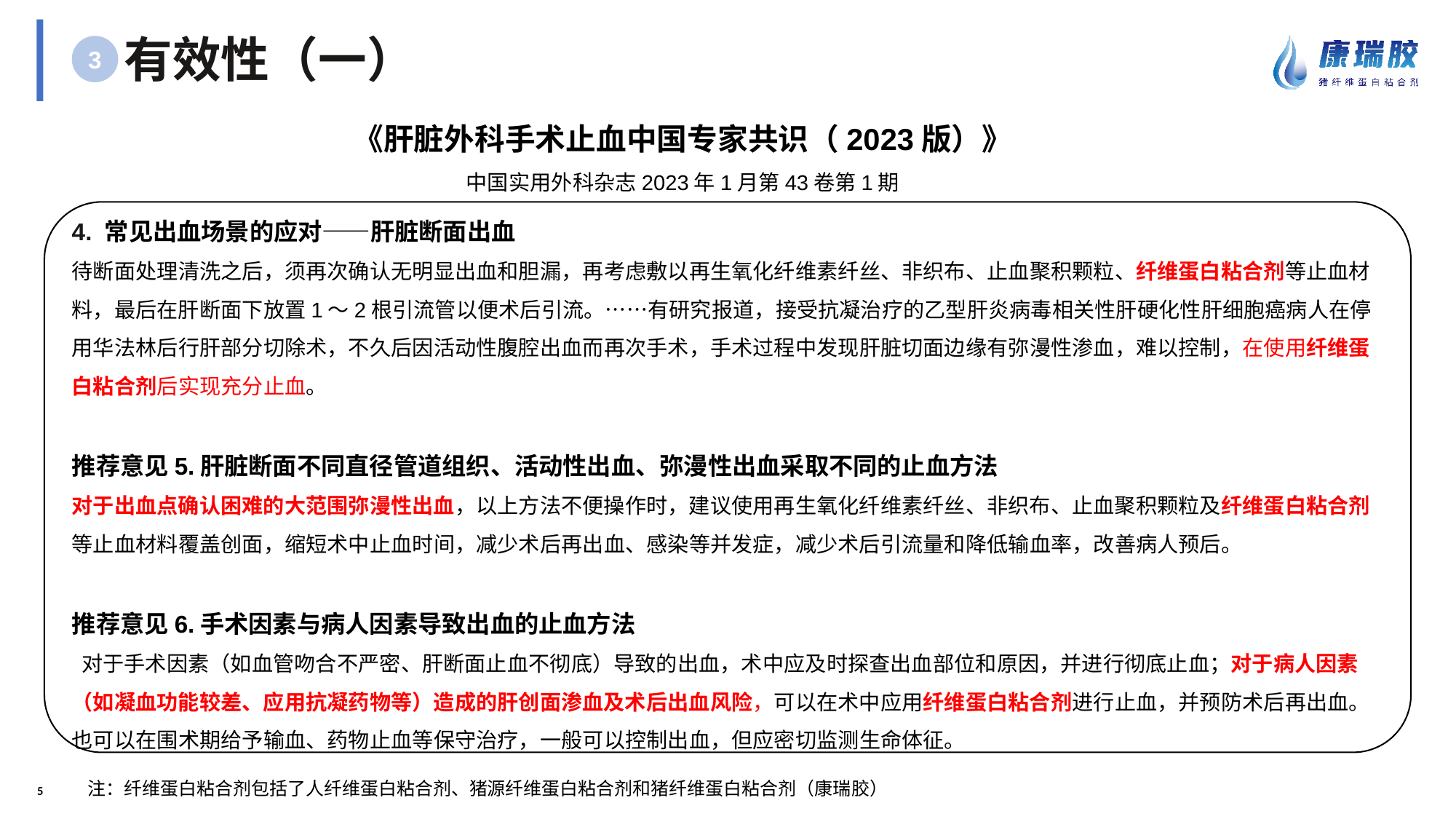

# 有效性（一）
3
《肝脏外科手术止血中国专家共识（2023版）》
中国实用外科杂志2023年1月第43卷第1期
4. 常见出血场景的应对——肝脏断面出血
待断面处理清洗之后，须再次确认无明显出血和胆漏，再考虑敷以再生氧化纤维素纤丝、非织布、止血聚积颗粒、纤维蛋白粘合剂等止血材料，最后在肝断面下放置1～2根引流管以便术后引流。……有研究报道，接受抗凝治疗的乙型肝炎病毒相关性肝硬化性肝细胞癌病人在停用华法林后行肝部分切除术，不久后因活动性腹腔出血而再次手术，手术过程中发现肝脏切面边缘有弥漫性渗血，难以控制，在使用纤维蛋白粘合剂后实现充分止血。

推荐意见5.肝脏断面不同直径管道组织、活动性出血、弥漫性出血采取不同的止血方法
对于出血点确认困难的大范围弥漫性出血，以上方法不便操作时，建议使用再生氧化纤维素纤丝、非织布、止血聚积颗粒及纤维蛋白粘合剂等止血材料覆盖创面，缩短术中止血时间，减少术后再出血、感染等并发症，减少术后引流量和降低输血率，改善病人预后。

推荐意见6.手术因素与病人因素导致出血的止血方法
 对于手术因素（如血管吻合不严密、肝断面止血不彻底）导致的出血，术中应及时探查出血部位和原因，并进行彻底止血；对于病人因素（如凝血功能较差、应用抗凝药物等）造成的肝创面渗血及术后出血风险，可以在术中应用纤维蛋白粘合剂进行止血，并预防术后再出血。也可以在围术期给予输血、药物止血等保守治疗，一般可以控制出血，但应密切监测生命体征。
       注：纤维蛋白粘合剂包括了人纤维蛋白粘合剂、猪源纤维蛋白粘合剂和猪纤维蛋白粘合剂（康瑞胶）
5